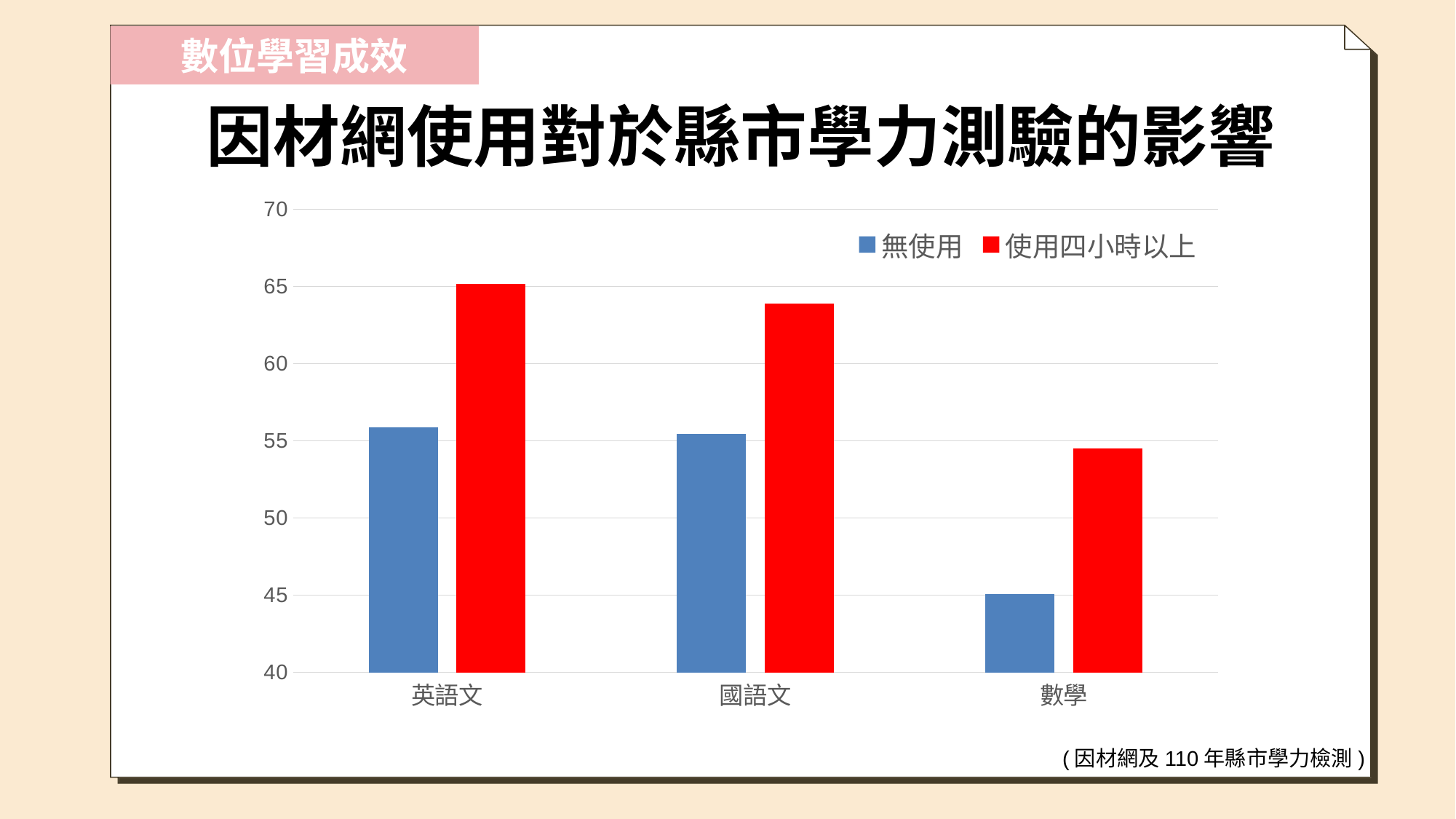

# 因材網使用對於縣市學力測驗的影響

數位學習成效

### Chart

| Category | 無使用 | 使用四小時以上 |
|---|---|---|
| 英語文 | 55.85 | 65.16 |
| 國語文 | 55.47 | 63.88 |
| 數學 | 45.07 | 54.51 |
(因材網及110年縣市學力檢測)
22